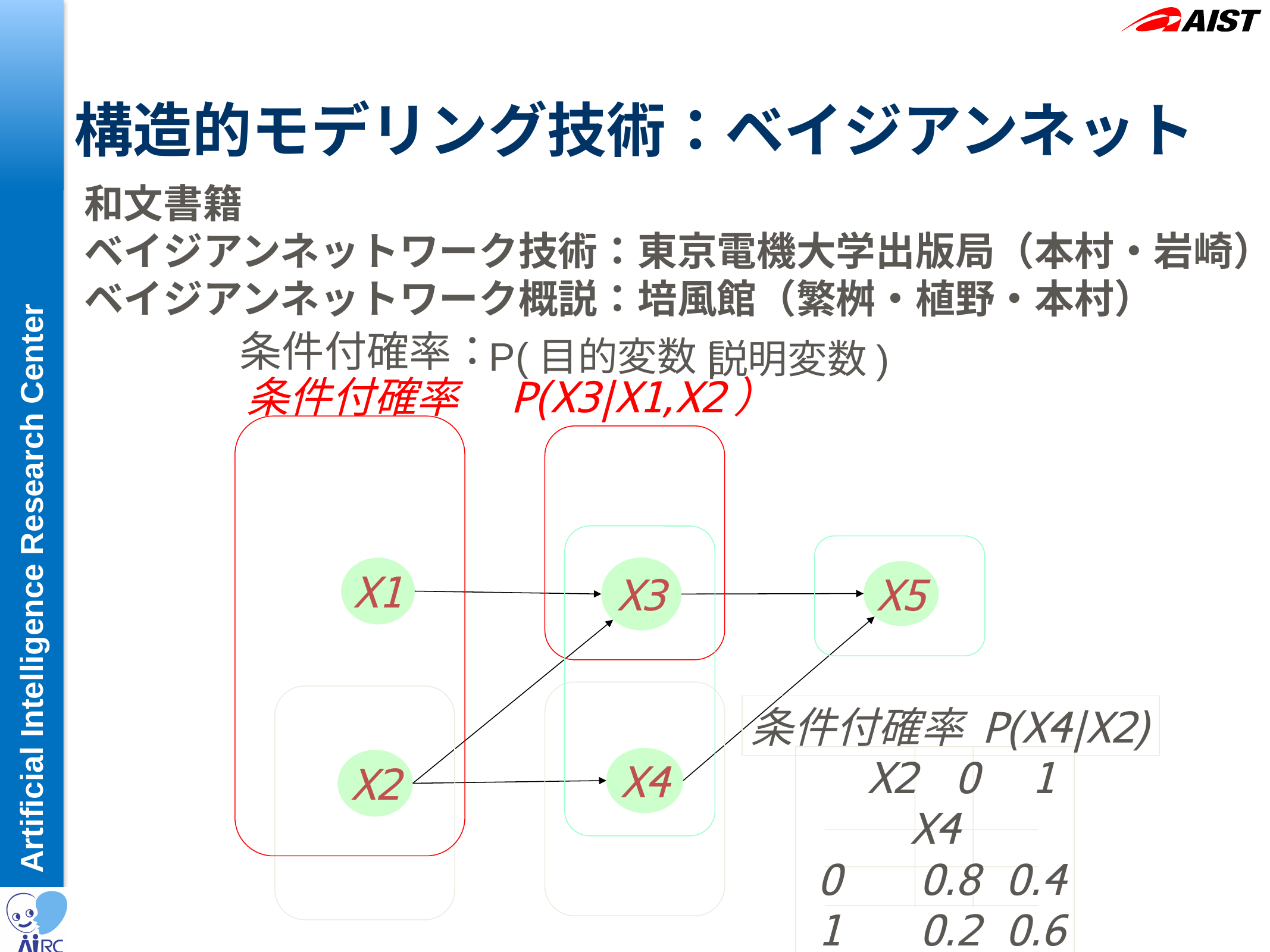

# 構造的モデリング技術：ベイジアンネット
和文書籍
ベイジアンネットワーク技術：東京電機大学出版局（本村・岩崎）
ベイジアンネットワーク概説：培風館（繁桝・植野・本村）
条件付確率：
P(目的変数|
説明変数)
条件付確率　P(X3|X1,X2）

X3
X1
X5

条件付確率 P(X4|X2)
    X2   0    1
X4
 0      0.8  0.4
 1      0.2  0.6

X4
X2